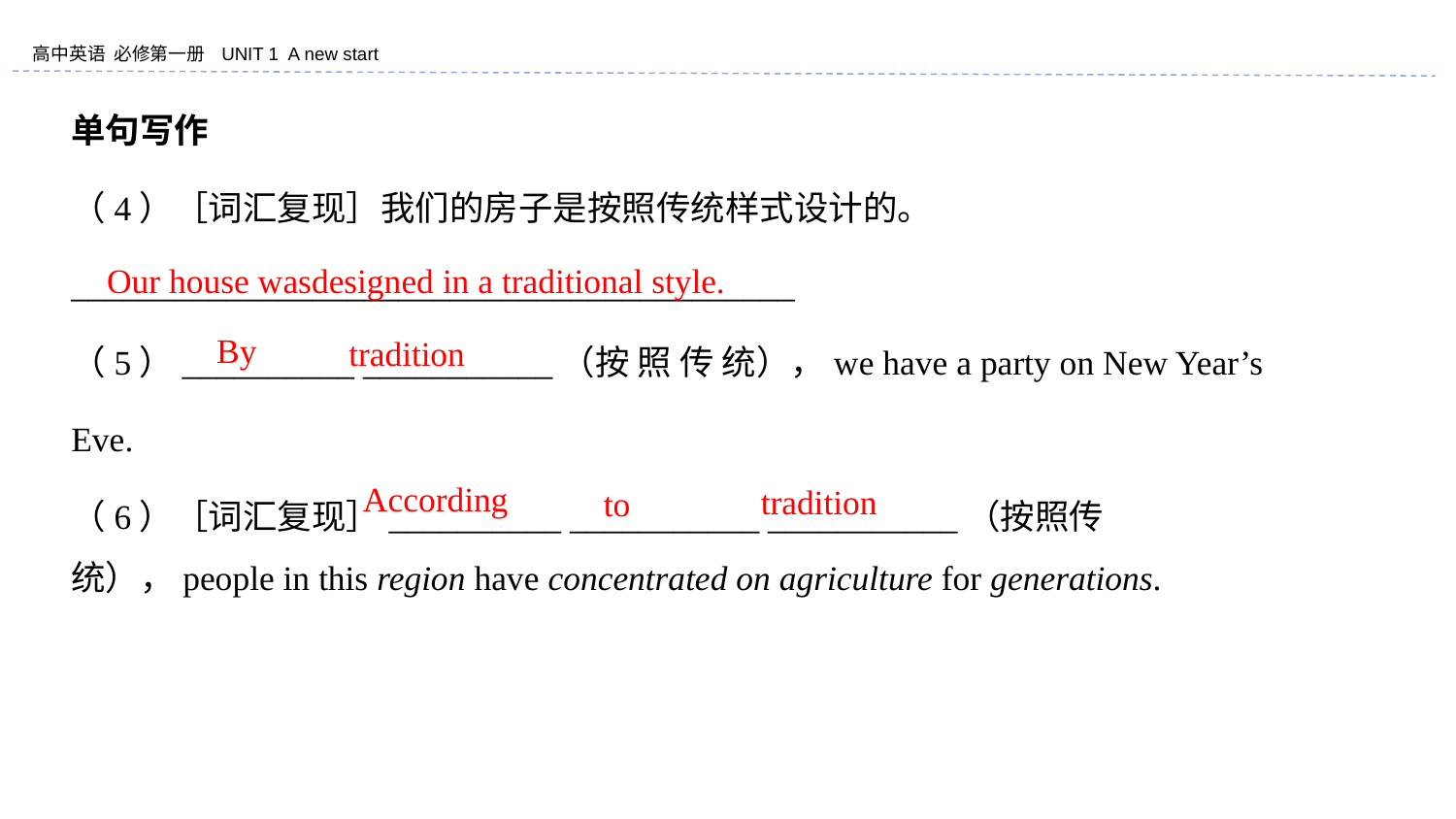

单句写作
（4）［词汇复现］我们的房子是按照传统样式设计的。
__________________________________________
（5）__________ ___________（按 照 传 统），we have a party on New Year’s
Eve.
（6）［词汇复现］__________ ___________ ___________（按照传统），people in this region have concentrated on agriculture for generations.

 Our house wasdesigned in a traditional style.
By
tradition
According
tradition
to